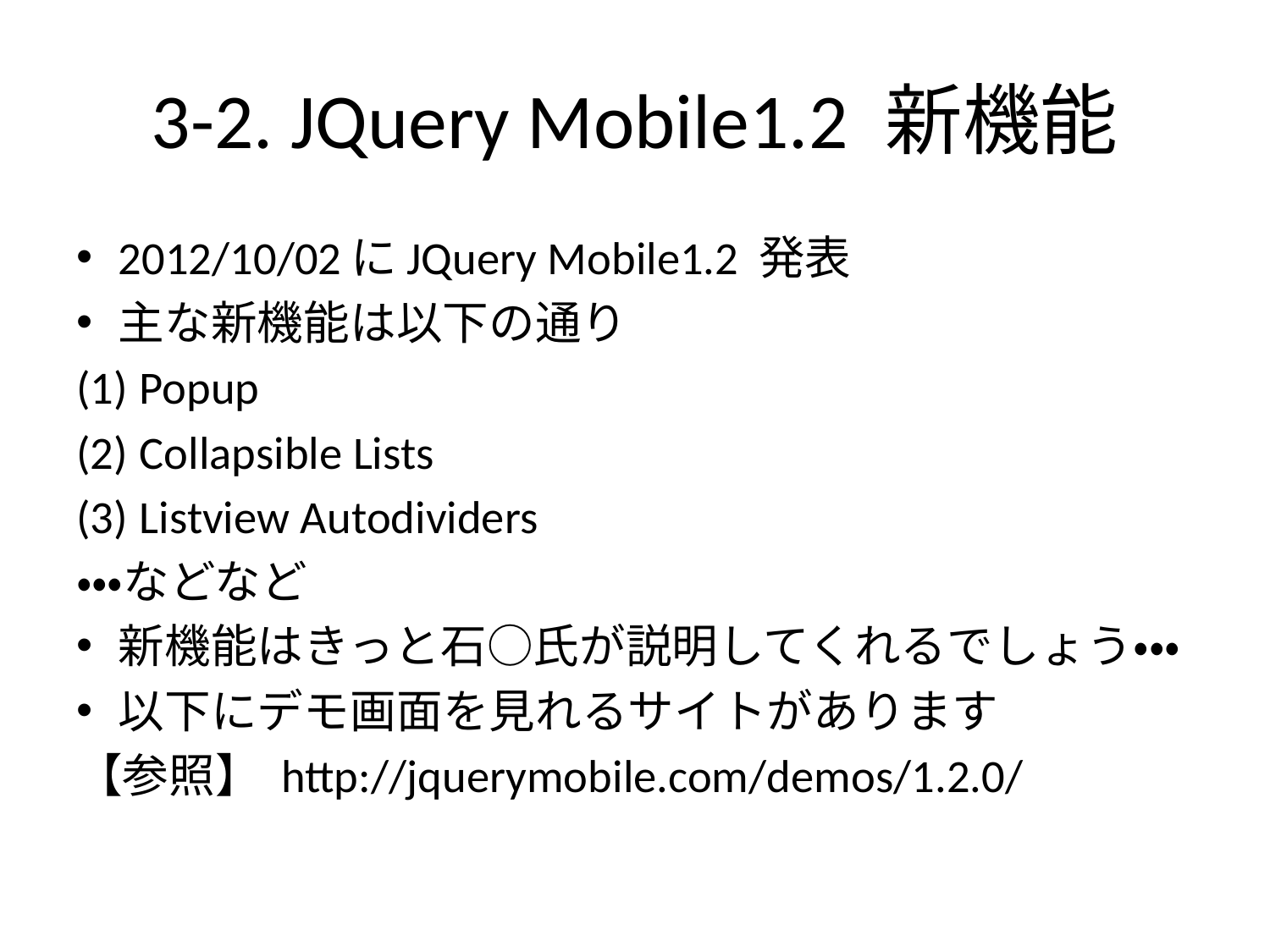

# 3-2. JQuery Mobile1.2 新機能
2012/10/02にJQuery Mobile1.2 発表
主な新機能は以下の通り
Popup
Collapsible Lists
Listview Autodividers
・・・などなど
新機能はきっと石○氏が説明してくれるでしょう・・・
以下にデモ画面を見れるサイトがあります
【参照】 http://jquerymobile.com/demos/1.2.0/